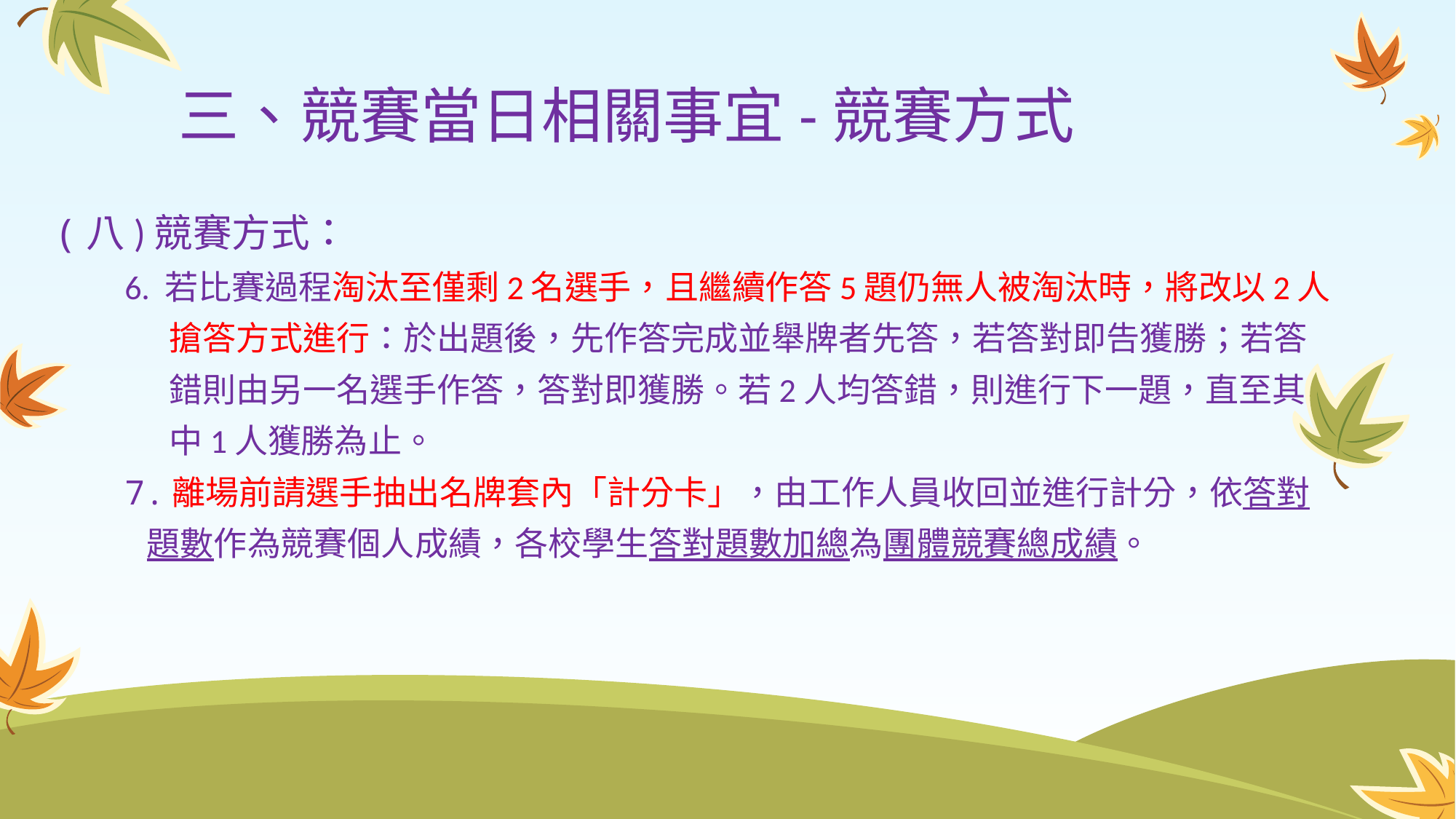

# 三、競賽當日相關事宜-競賽方式
(八)競賽方式：
6. 若比賽過程淘汰至僅剩2名選手，且繼續作答5題仍無人被淘汰時，將改以2人
     搶答方式進行：於出題後，先作答完成並舉牌者先答，若答對即告獲勝；若答
     錯則由另一名選手作答，答對即獲勝。若2人均答錯，則進行下一題，直至其
     中1人獲勝為止。
7.離場前請選手抽出名牌套內「計分卡」，由工作人員收回並進行計分，依答對
  題數作為競賽個人成績，各校學生答對題數加總為團體競賽總成績。